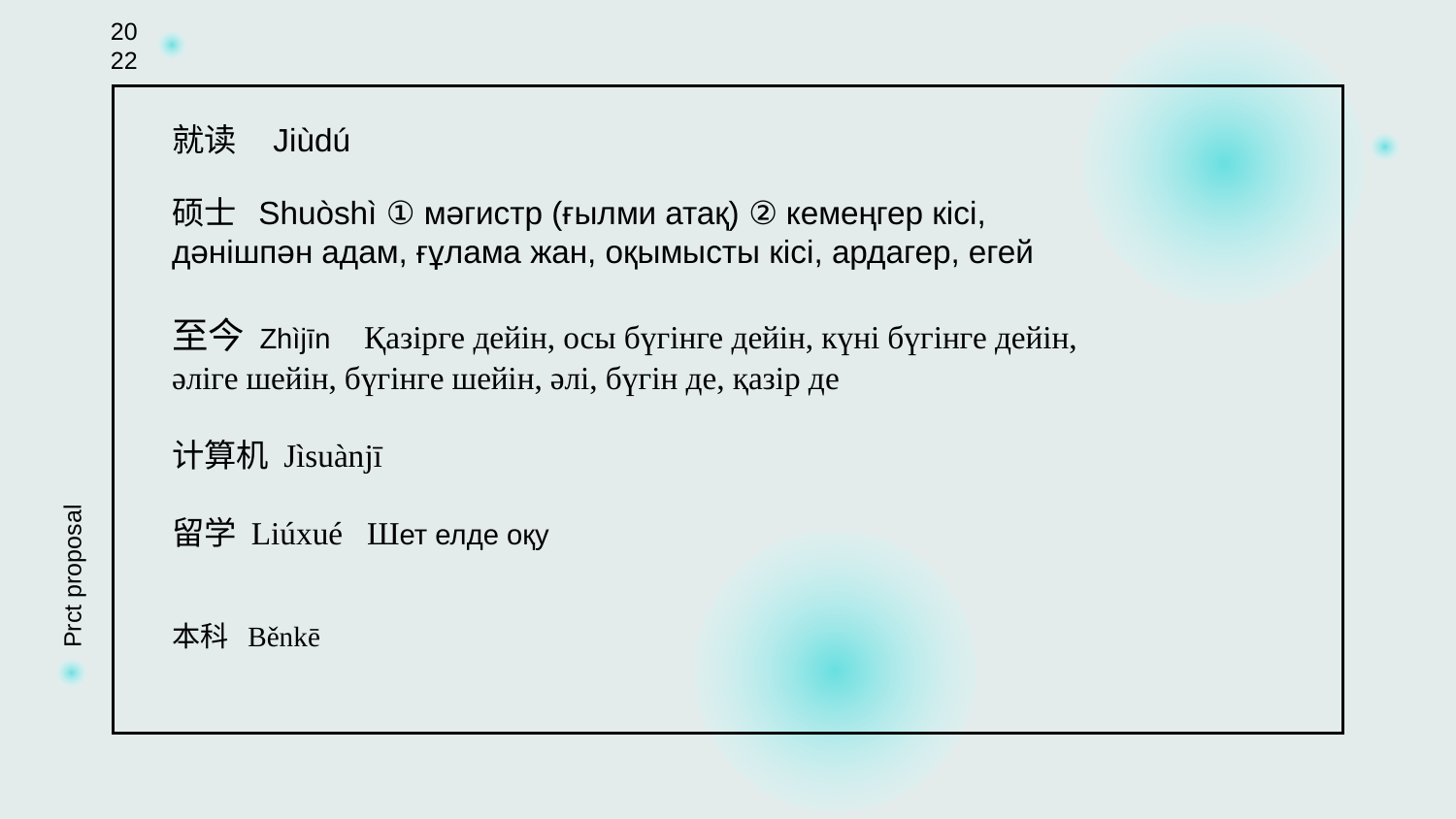

2022

就读    Jiùdú

硕士  Shuòshì ① мәгистр (ғылми атақ) ② кемеңгер кісі, дәнішпән адам, ғұлама жан, оқымысты кісі, ардагер, егей

至今 Zhìjīn   Қазірге дейін, осы бүгінге дейін, күні бүгінге дейін, әліге шейін, бүгінге шейін, әлі, бүгін де, қазір де

计算机 Jìsuànjī

留学 Liúxué   Шет елде оқу

本科  Běnkē

Prct proposal